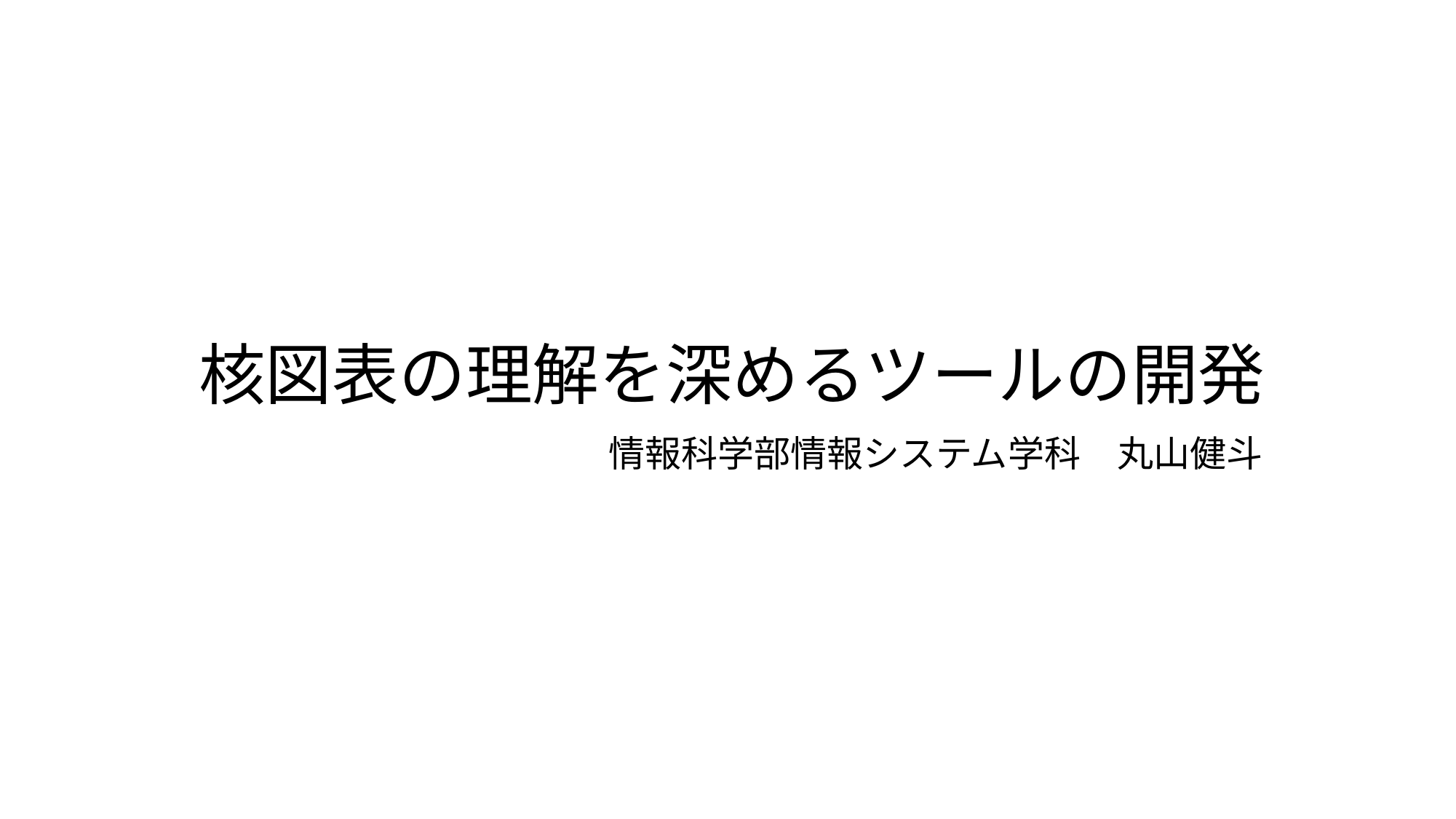

# 核図表の理解を深めるツールの開発
情報科学部情報システム学科　丸山健斗